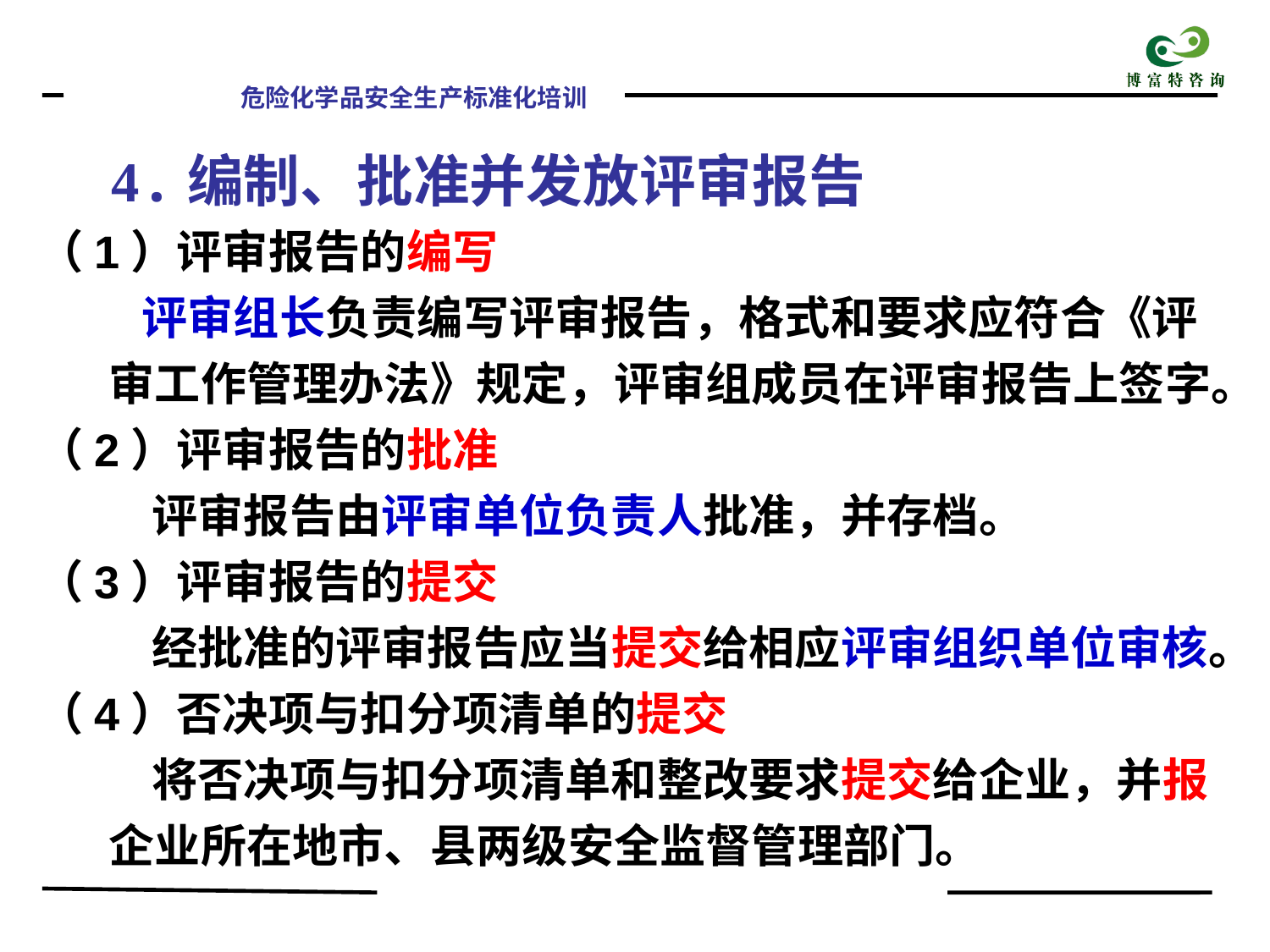

4.编制、批准并发放评审报告
（1）评审报告的编写
         评审组长负责编写评审报告，格式和要求应符合《评审工作管理办法》规定，评审组成员在评审报告上签字。
（2）评审报告的批准
          评审报告由评审单位负责人批准，并存档。
（3）评审报告的提交
          经批准的评审报告应当提交给相应评审组织单位审核。
（4）否决项与扣分项清单的提交
          将否决项与扣分项清单和整改要求提交给企业，并报企业所在地市、县两级安全监督管理部门。